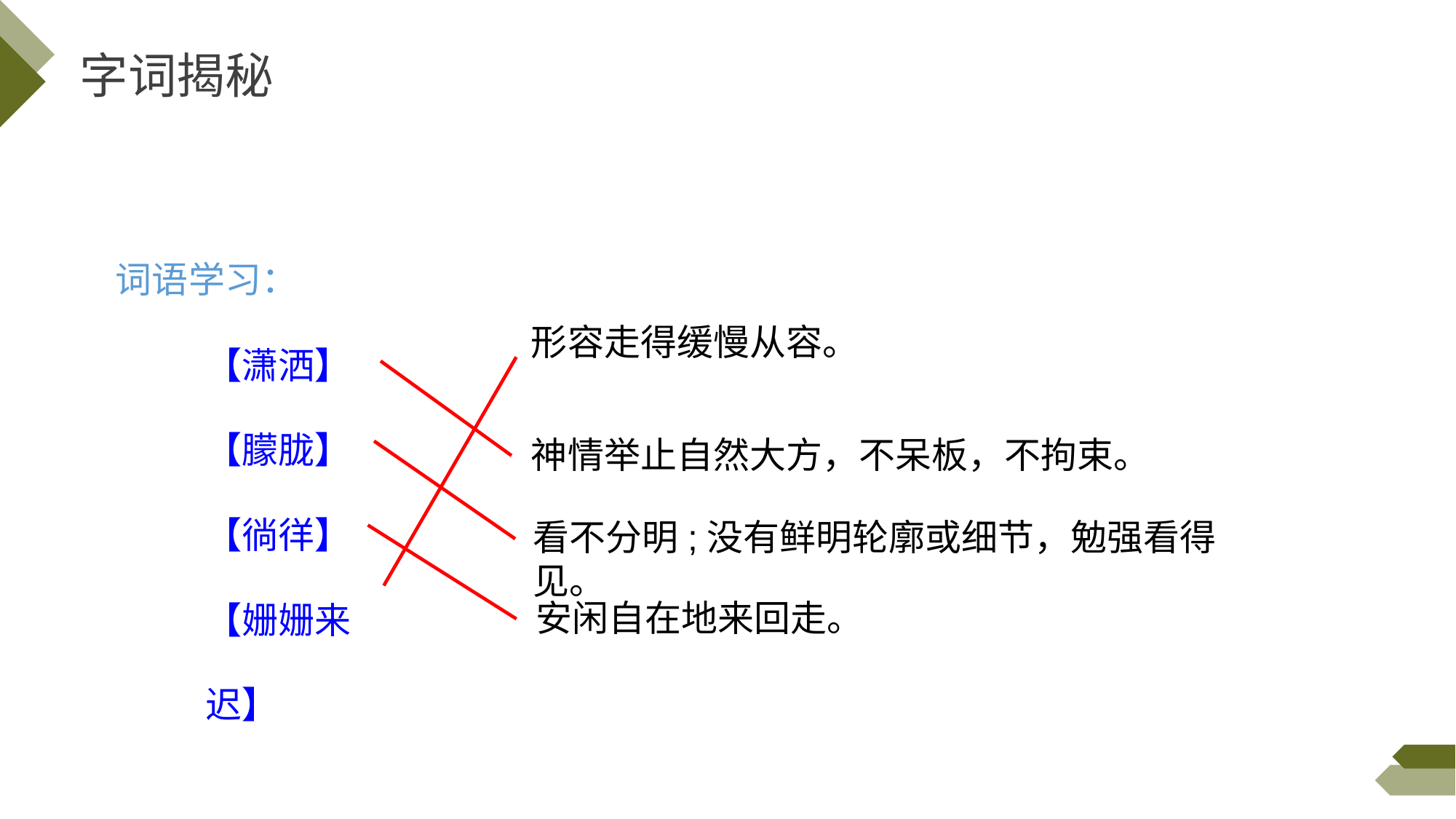

字词揭秘
词语学习：
【潇洒】
【朦胧】
【徜徉】
【姗姗来迟】
形容走得缓慢从容。
神情举止自然大方，不呆板，不拘束。
看不分明;没有鲜明轮廓或细节，勉强看得见。
安闲自在地来回走。